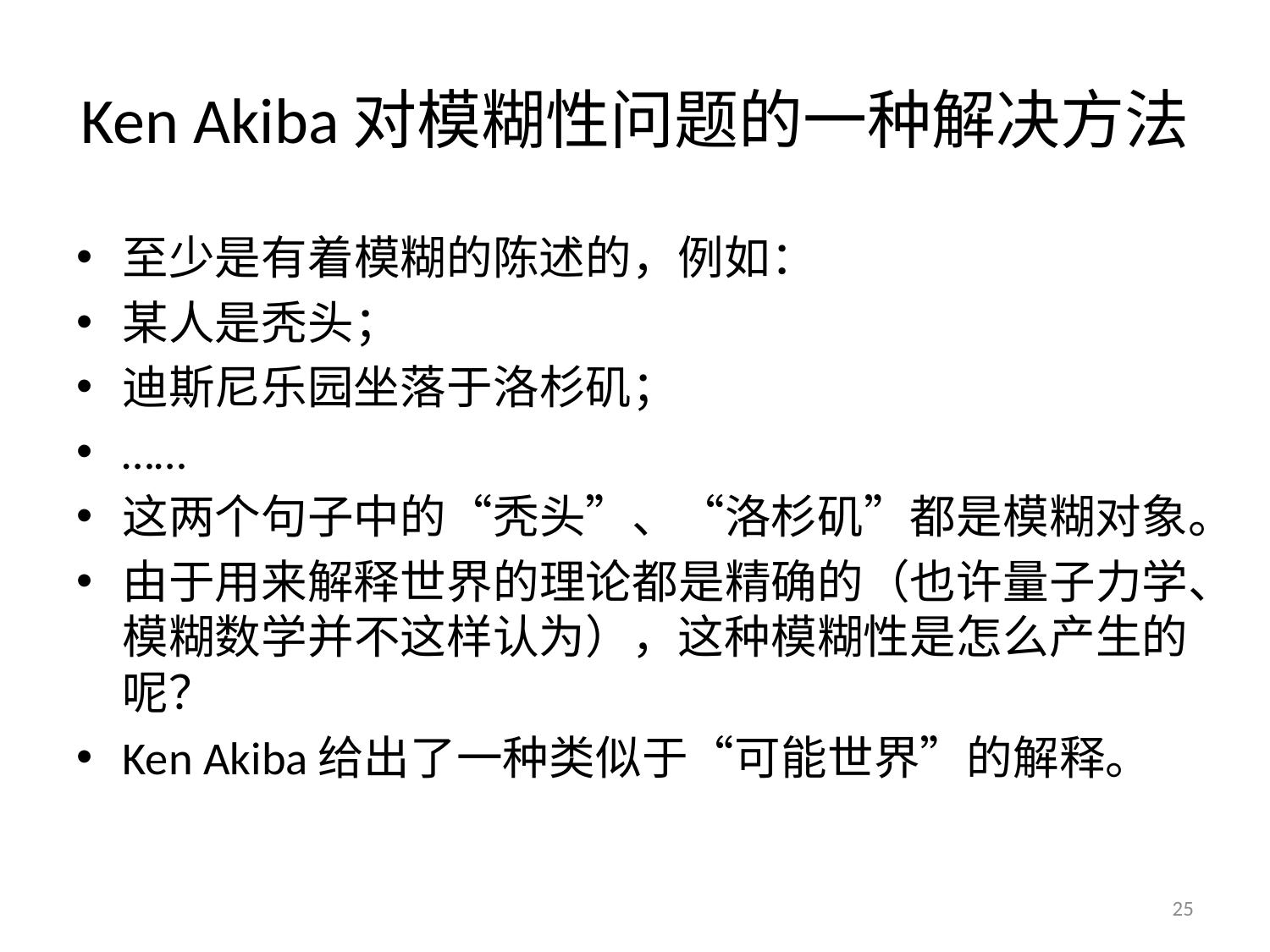

# Ken Akiba对模糊性问题的一种解决方法
至少是有着模糊的陈述的，例如：
某人是秃头；
迪斯尼乐园坐落于洛杉矶；
……
这两个句子中的“秃头”、“洛杉矶”都是模糊对象。
由于用来解释世界的理论都是精确的（也许量子力学、模糊数学并不这样认为），这种模糊性是怎么产生的呢？
Ken Akiba给出了一种类似于“可能世界”的解释。
25